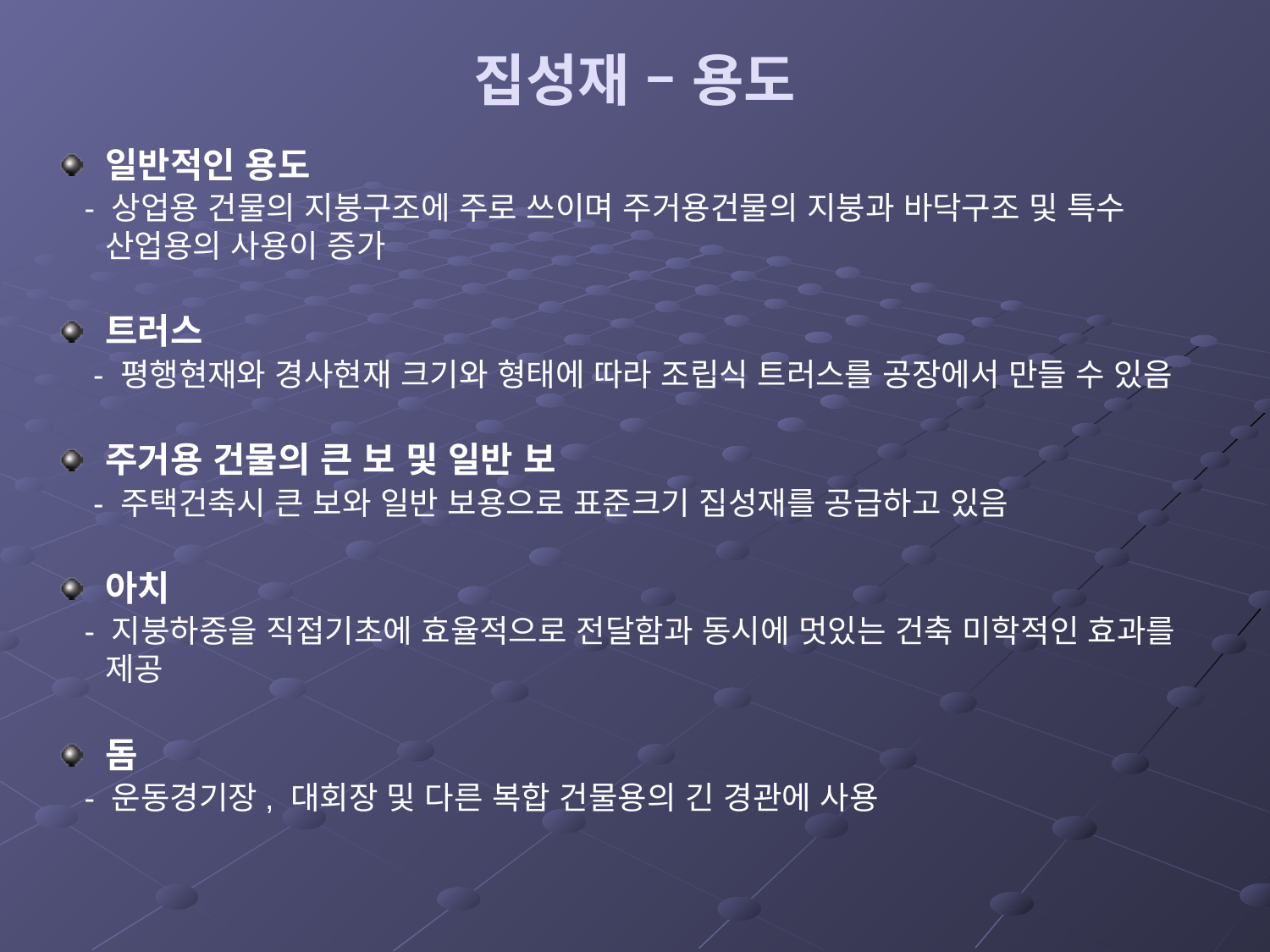

# 집성재 – 용도
일반적인 용도
   - 상업용 건물의 지붕구조에 주로 쓰이며 주거용건물의 지붕과 바닥구조 및 특수 산업용의 사용이 증가

트러스
    - 평행현재와 경사현재 크기와 형태에 따라 조립식 트러스를 공장에서 만들 수 있음

주거용 건물의 큰 보 및 일반 보
    - 주택건축시 큰 보와 일반 보용으로 표준크기 집성재를 공급하고 있음

아치
   - 지붕하중을 직접기초에 효율적으로 전달함과 동시에 멋있는 건축 미학적인 효과를 제공

돔
   - 운동경기장, 대회장 및 다른 복합 건물용의 긴 경관에 사용